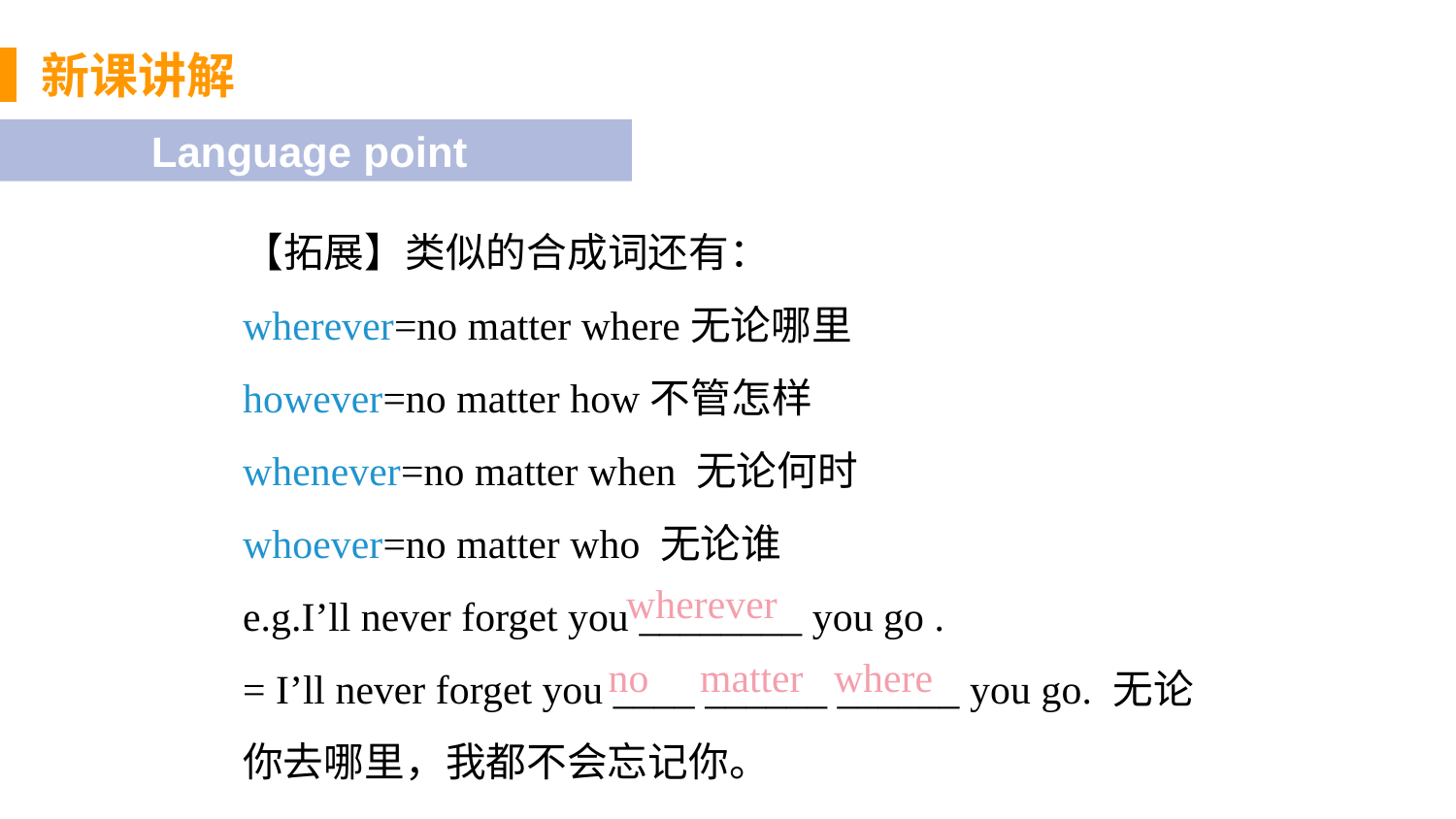

新课讲解

Language point
【拓展】类似的合成词还有：
wherever=no matter where无论哪里
however=no matter how不管怎样
whenever=no matter when 无论何时
whoever=no matter who 无论谁
e.g.I’ll never forget you ________ you go .
= I’ll never forget you ____ ______ ______ you go. 无论你去哪里，我都不会忘记你。
wherever
no     matter   where